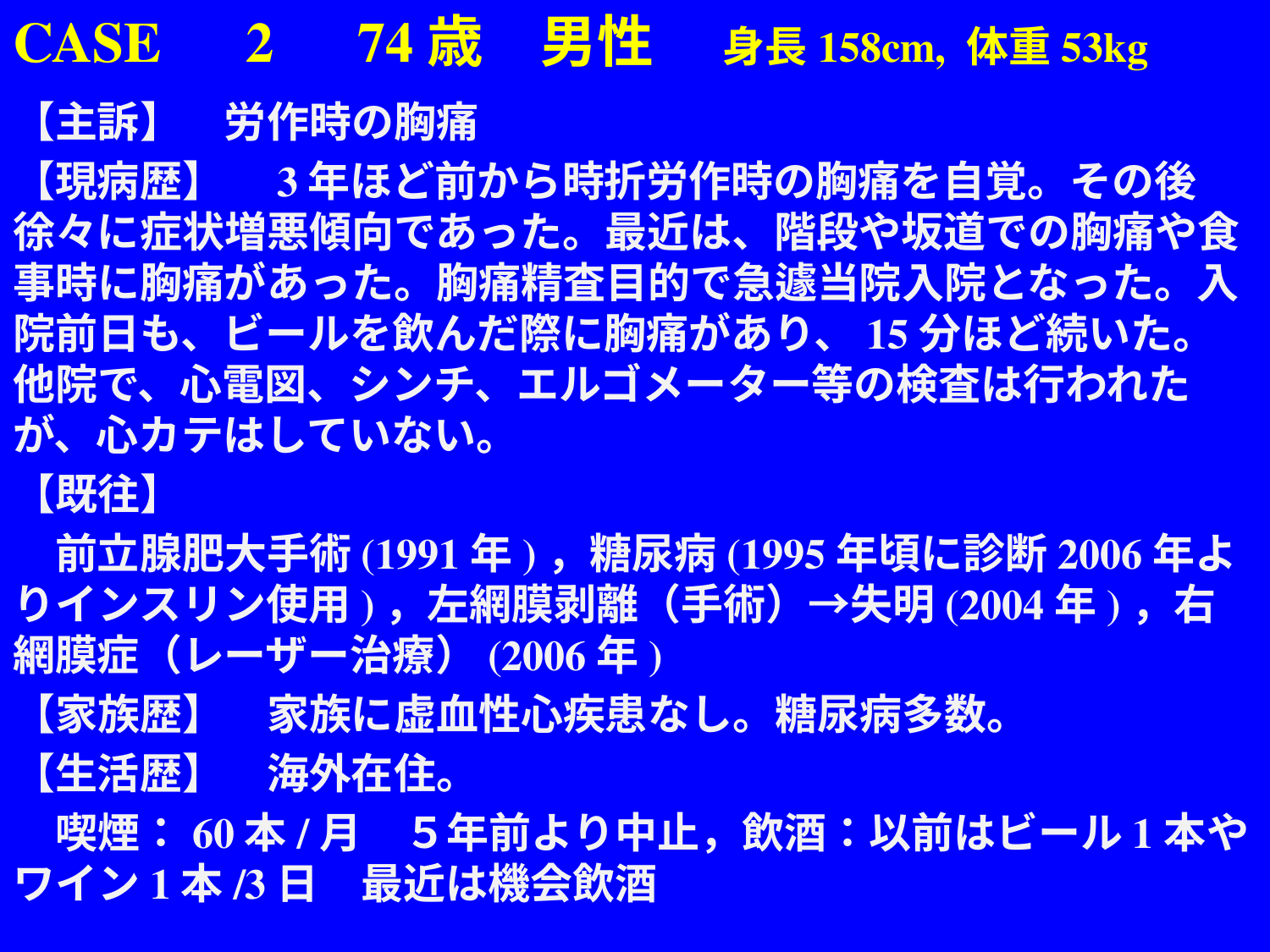

# CASE　2　74歳　男性　 身長158cm, 体重53kg
【主訴】　労作時の胸痛
【現病歴】　3年ほど前から時折労作時の胸痛を自覚。その後徐々に症状増悪傾向であった。最近は、階段や坂道での胸痛や食事時に胸痛があった。胸痛精査目的で急遽当院入院となった。入院前日も、ビールを飲んだ際に胸痛があり、15分ほど続いた。他院で、心電図、シンチ、エルゴメーター等の検査は行われたが、心カテはしていない。
【既往】
　前立腺肥大手術(1991年)，糖尿病(1995年頃に診断2006年よりインスリン使用)，左網膜剥離（手術）→失明(2004年)，右網膜症（レーザー治療）(2006年)
【家族歴】　家族に虚血性心疾患なし。糖尿病多数。
【生活歴】　海外在住。
　喫煙：60本/月　５年前より中止，飲酒：以前はビール1本やワイン1本/3日　最近は機会飲酒